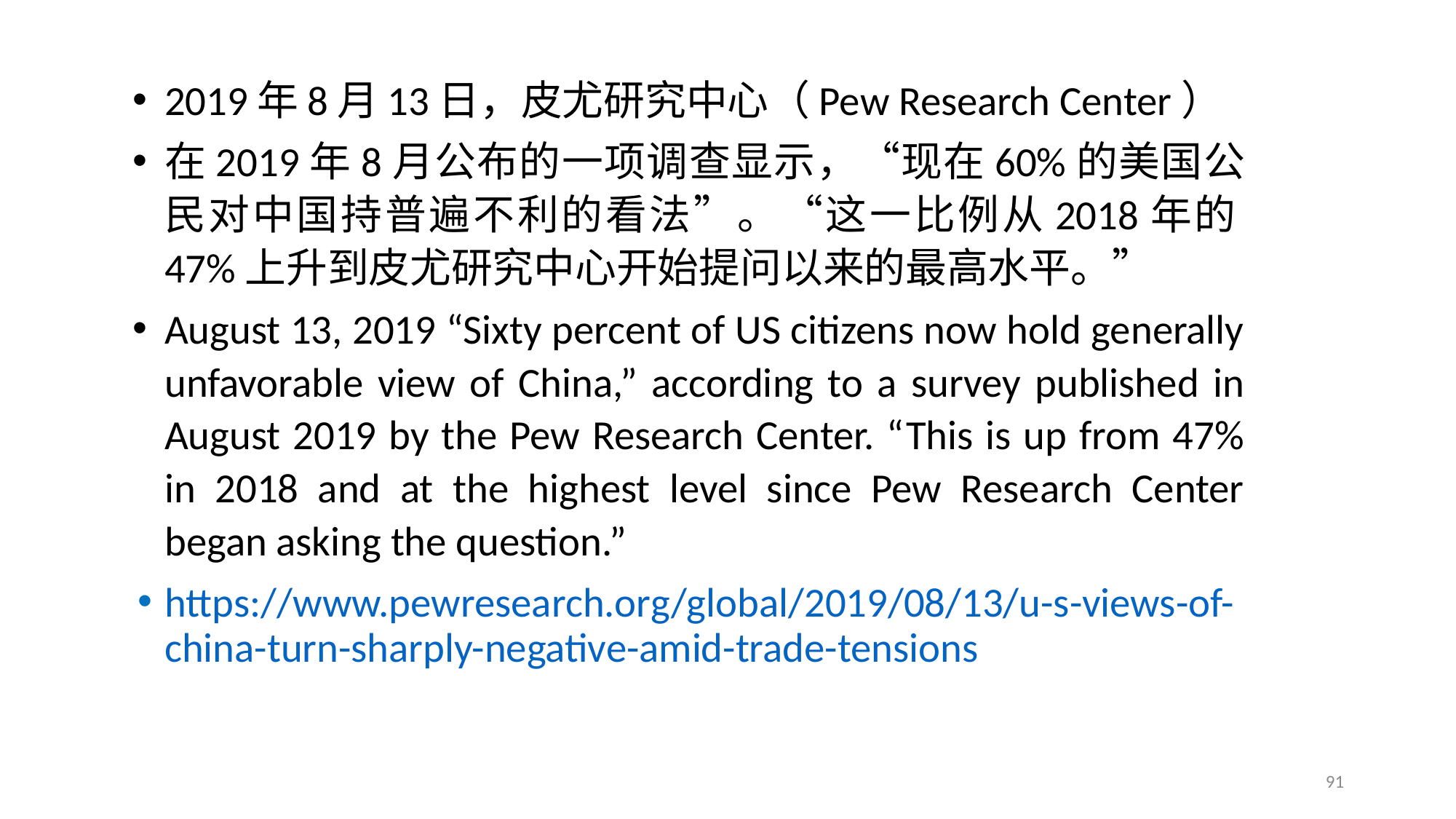

2019年8月13日，皮尤研究中心（Pew Research Center）
在2019年8月公布的一项调查显示，“现在60%的美国公民对中国持普遍不利的看法”。“这一比例从2018年的47%上升到皮尤研究中心开始提问以来的最高水平。”
August 13, 2019 “Sixty percent of US citizens now hold generally unfavorable view of China,” according to a survey published in August 2019 by the Pew Research Center. “This is up from 47% in 2018 and at the highest level since Pew Research Center began asking the question.”
https://www.pewresearch.org/global/2019/08/13/u-s-views-of-china-turn-sharply-negative-amid-trade-tensions

91